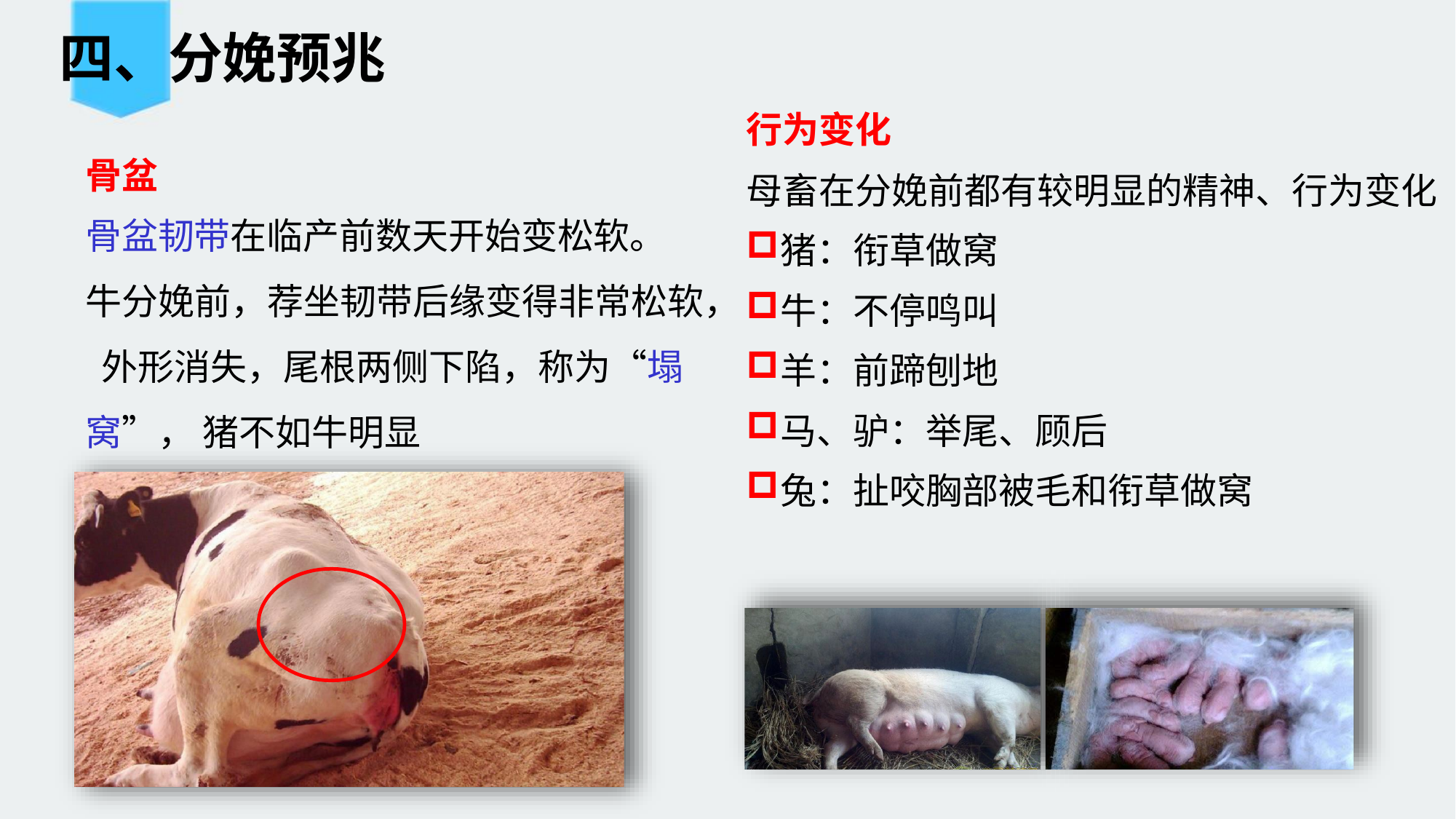

# 四、分娩预兆
行为变化
母畜在分娩前都有较明显的精神、行为变化
猪：衔草做窝
牛：不停鸣叫
羊：前蹄刨地
马、驴：举尾、顾后
兔：扯咬胸部被毛和衔草做窝
骨盆
骨盆韧带在临产前数天开始变松软。
牛分娩前，荐坐韧带后缘变得非常松软，  外形消失，尾根两侧下陷，称为“塌窝”， 猪不如牛明显